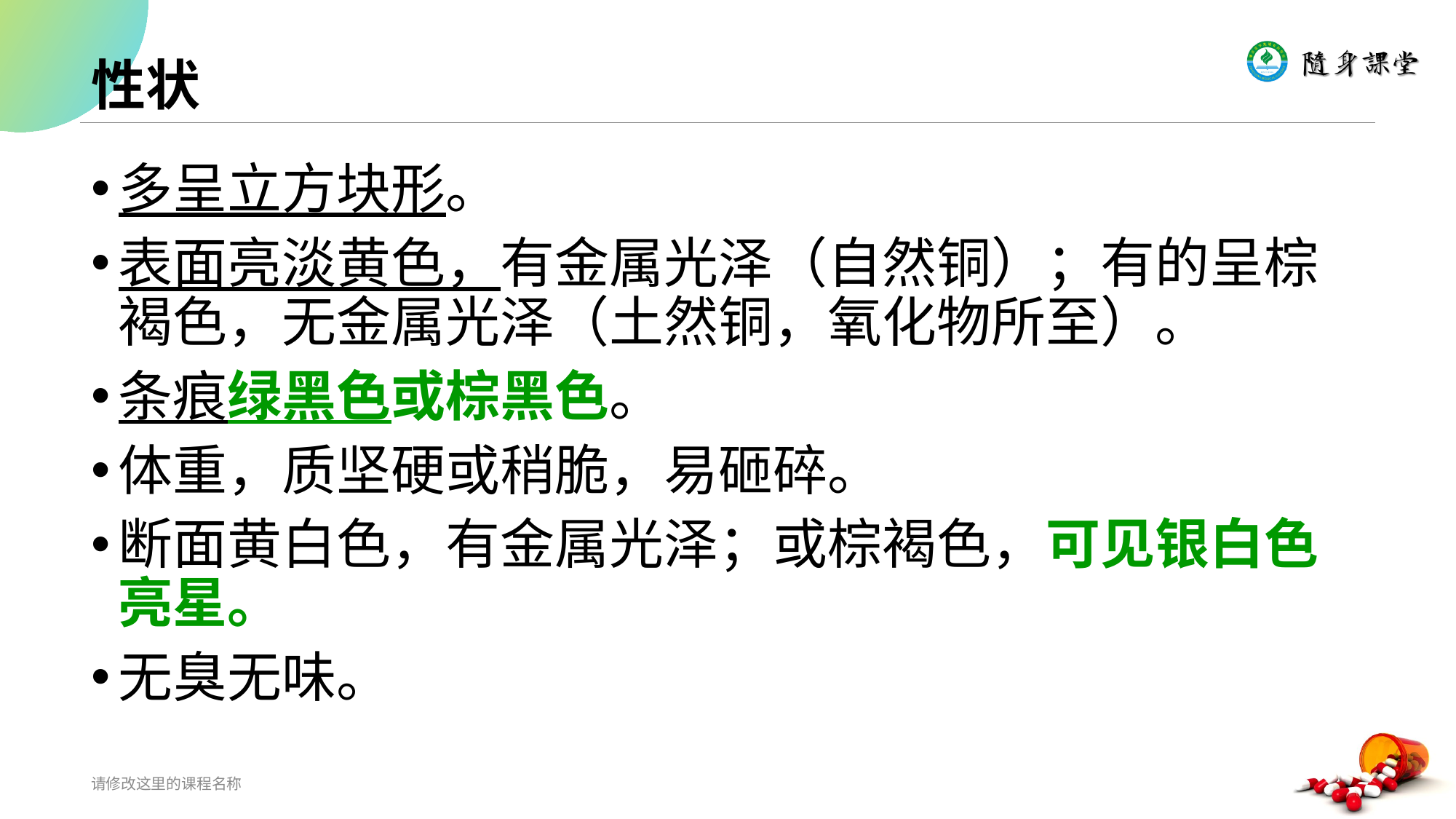

# 性状
多呈立方块形。
表面亮淡黄色，有金属光泽（自然铜）；有的呈棕褐色，无金属光泽（土然铜，氧化物所至）。
条痕绿黑色或棕黑色。
体重，质坚硬或稍脆，易砸碎。
断面黄白色，有金属光泽；或棕褐色，可见银白色亮星。
无臭无味。

请修改这里的课程名称
8